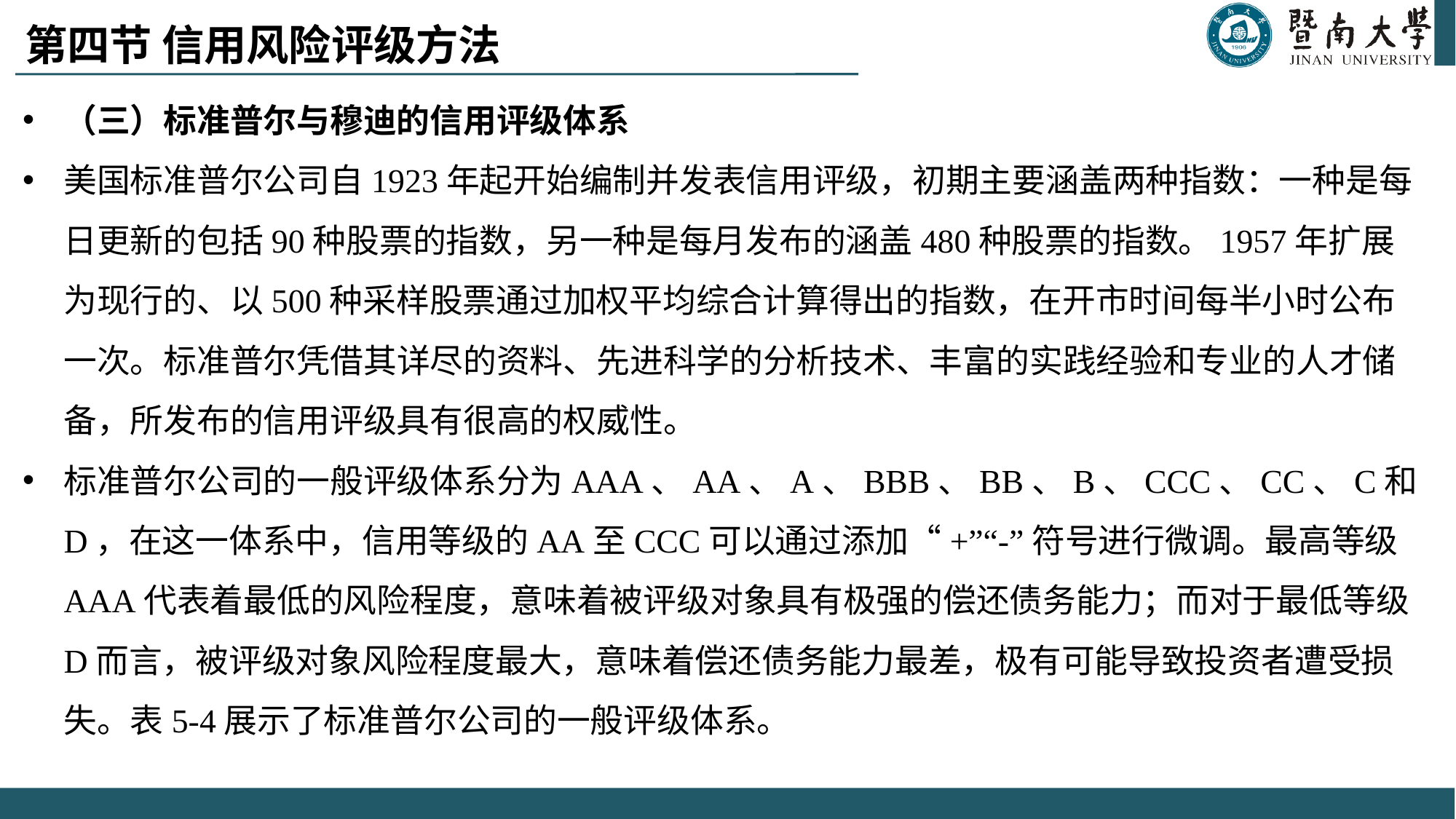

# 第四节 信用风险评级方法
（三）标准普尔与穆迪的信用评级体系
美国标准普尔公司自1923年起开始编制并发表信用评级，初期主要涵盖两种指数：一种是每日更新的包括90种股票的指数，另一种是每月发布的涵盖480种股票的指数。1957年扩展为现行的、以500种采样股票通过加权平均综合计算得出的指数，在开市时间每半小时公布一次。标准普尔凭借其详尽的资料、先进科学的分析技术、丰富的实践经验和专业的人才储备，所发布的信用评级具有很高的权威性。
标准普尔公司的一般评级体系分为AAA、AA、A、BBB、BB、B、CCC、CC、C和D，在这一体系中，信用等级的AA至CCC可以通过添加“+”“-”符号进行微调。最高等级AAA代表着最低的风险程度，意味着被评级对象具有极强的偿还债务能力；而对于最低等级D而言，被评级对象风险程度最大，意味着偿还债务能力最差，极有可能导致投资者遭受损失。表5-4展示了标准普尔公司的一般评级体系。